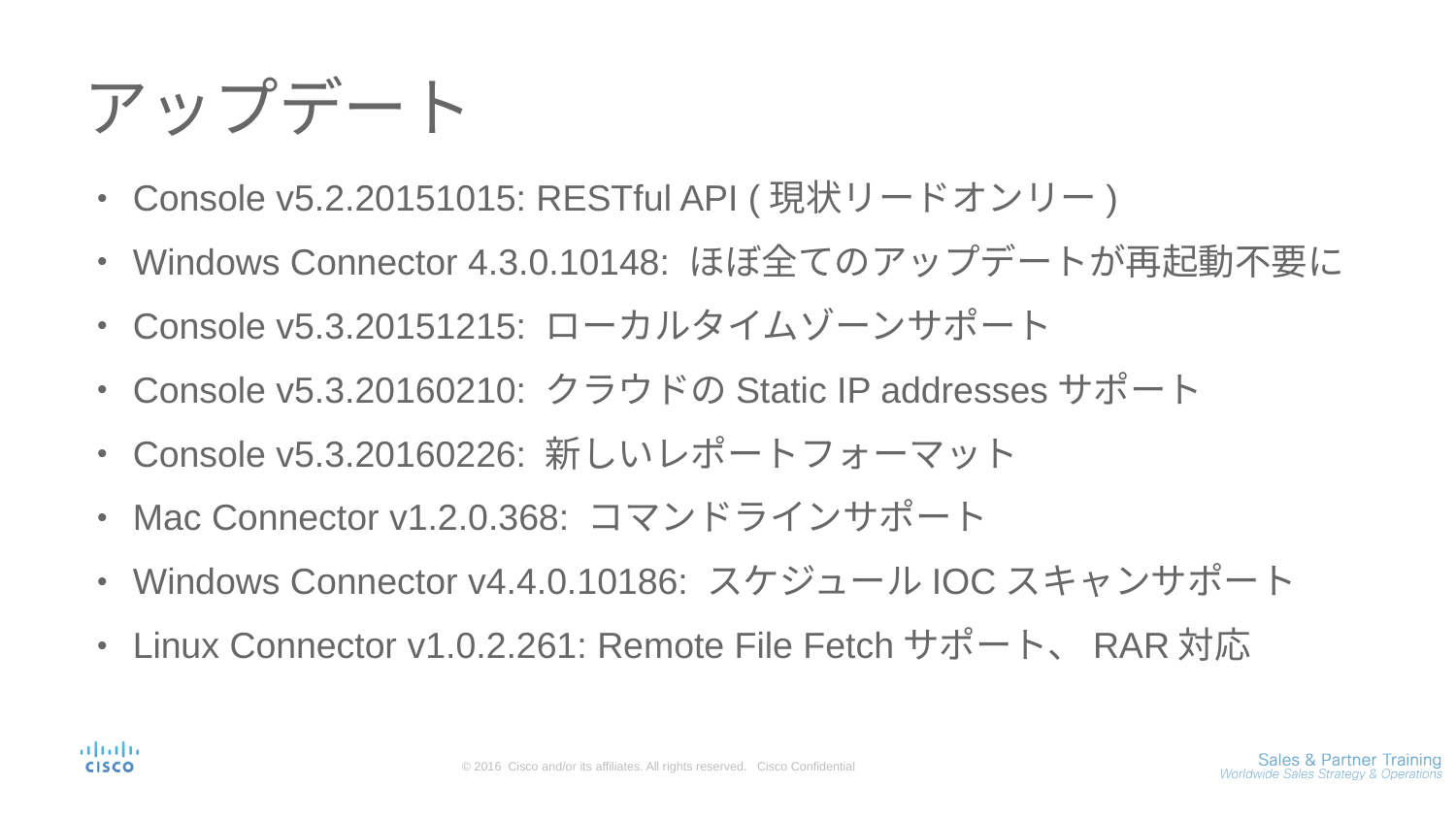

# アップデート
Console v5.2.20151015: RESTful API (現状リードオンリー)
Windows Connector 4.3.0.10148: ほぼ全てのアップデートが再起動不要に
Console v5.3.20151215: ローカルタイムゾーンサポート
Console v5.3.20160210: クラウドのStatic IP addressesサポート
Console v5.3.20160226: 新しいレポートフォーマット
Mac Connector v1.2.0.368: コマンドラインサポート
Windows Connector v4.4.0.10186: スケジュールIOCスキャンサポート
Linux Connector v1.0.2.261: Remote File Fetchサポート、RAR対応